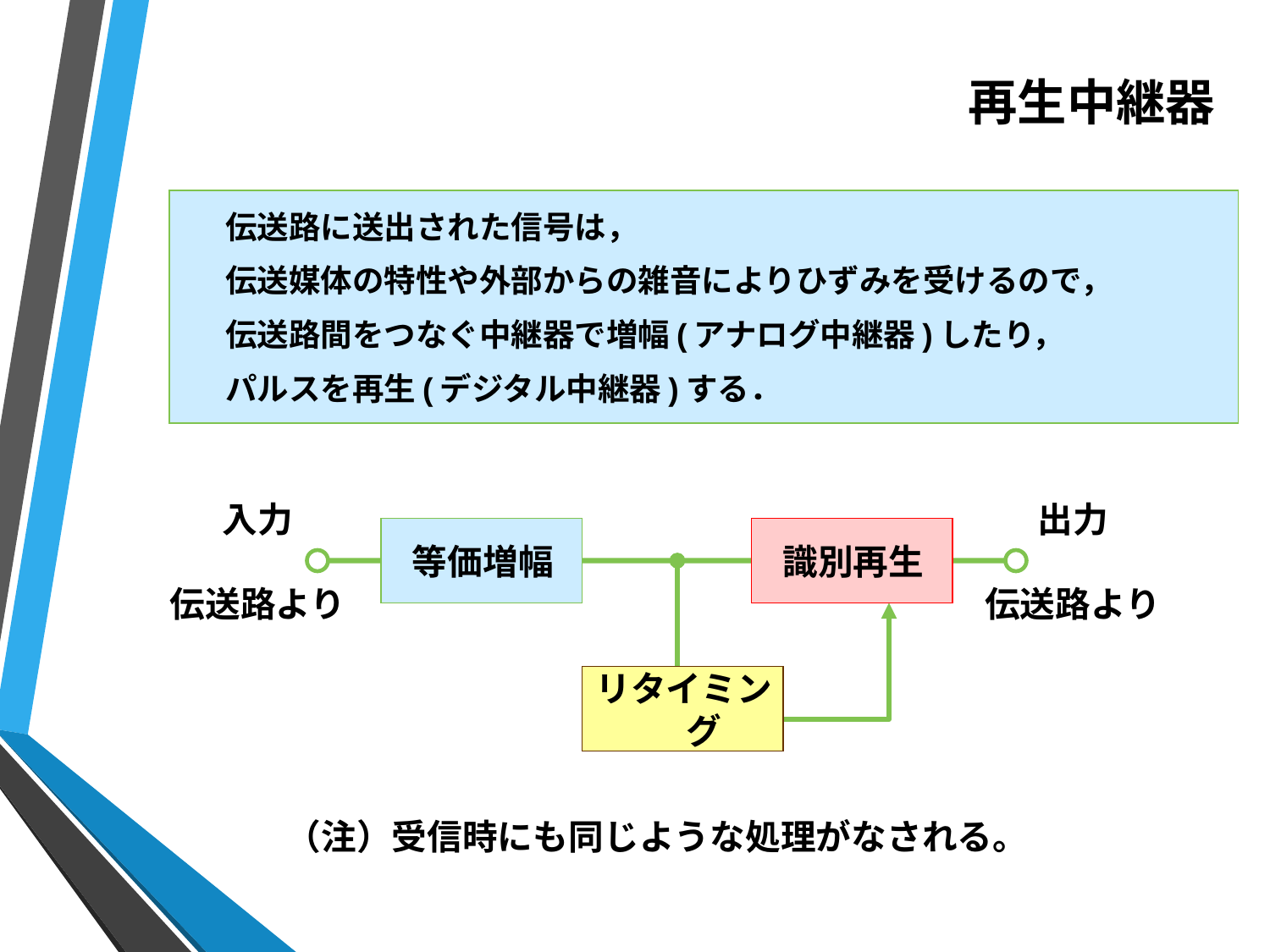

# 再生中継器

伝送路に送出された信号は，
伝送媒体の特性や外部からの雑音によりひずみを受けるので，
伝送路間をつなぐ中継器で増幅(アナログ中継器)したり，
パルスを再生(デジタル中継器)する．
入力
出力

等価増幅
識別再生

伝送路より
伝送路より

リタイミング
（注）受信時にも同じような処理がなされる。